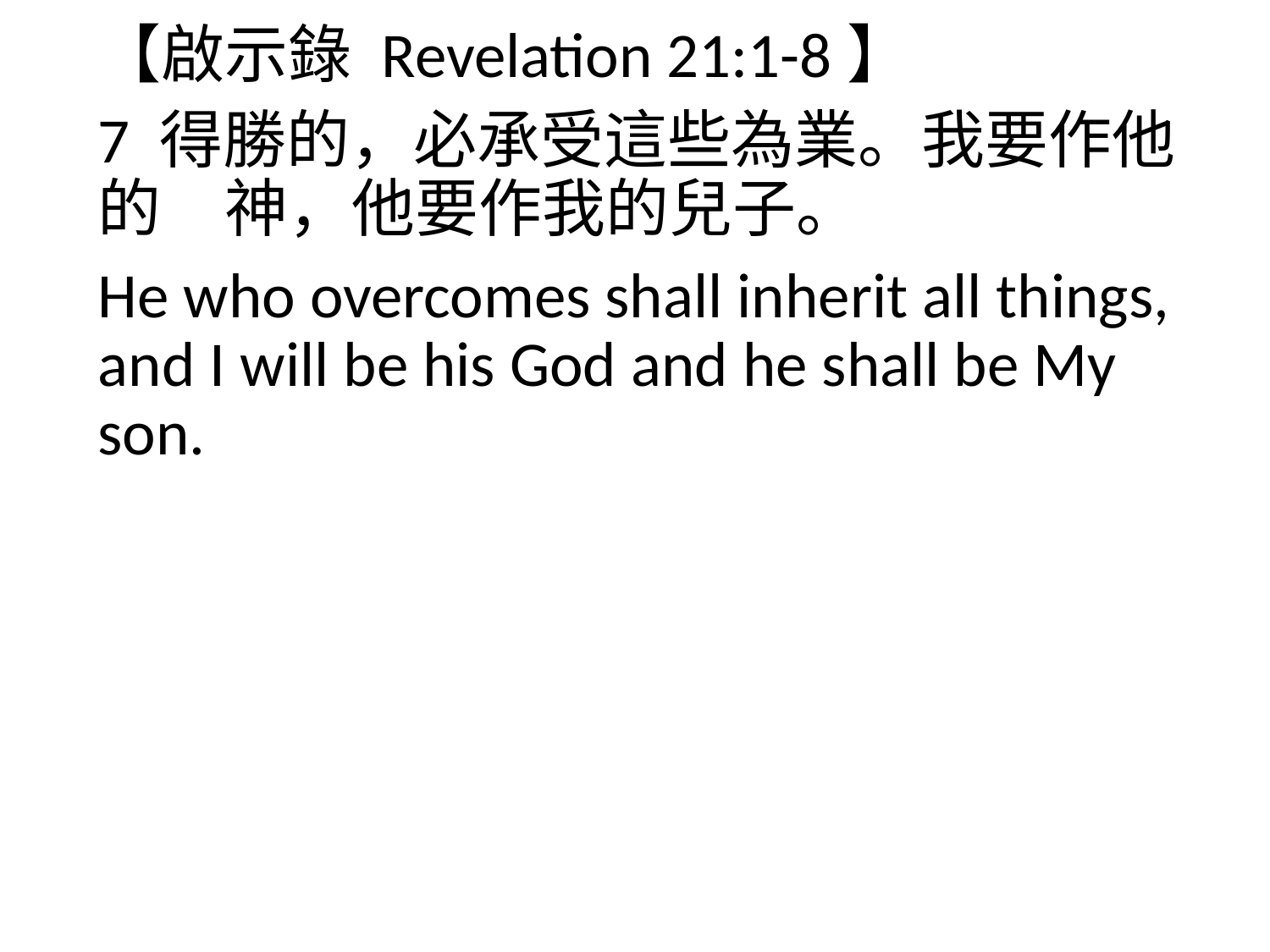

【啟示錄 Revelation 21:1-8】
7 得勝的，必承受這些為業。我要作他的　神，他要作我的兒子。
He who overcomes shall inherit all things, and I will be his God and he shall be My son.